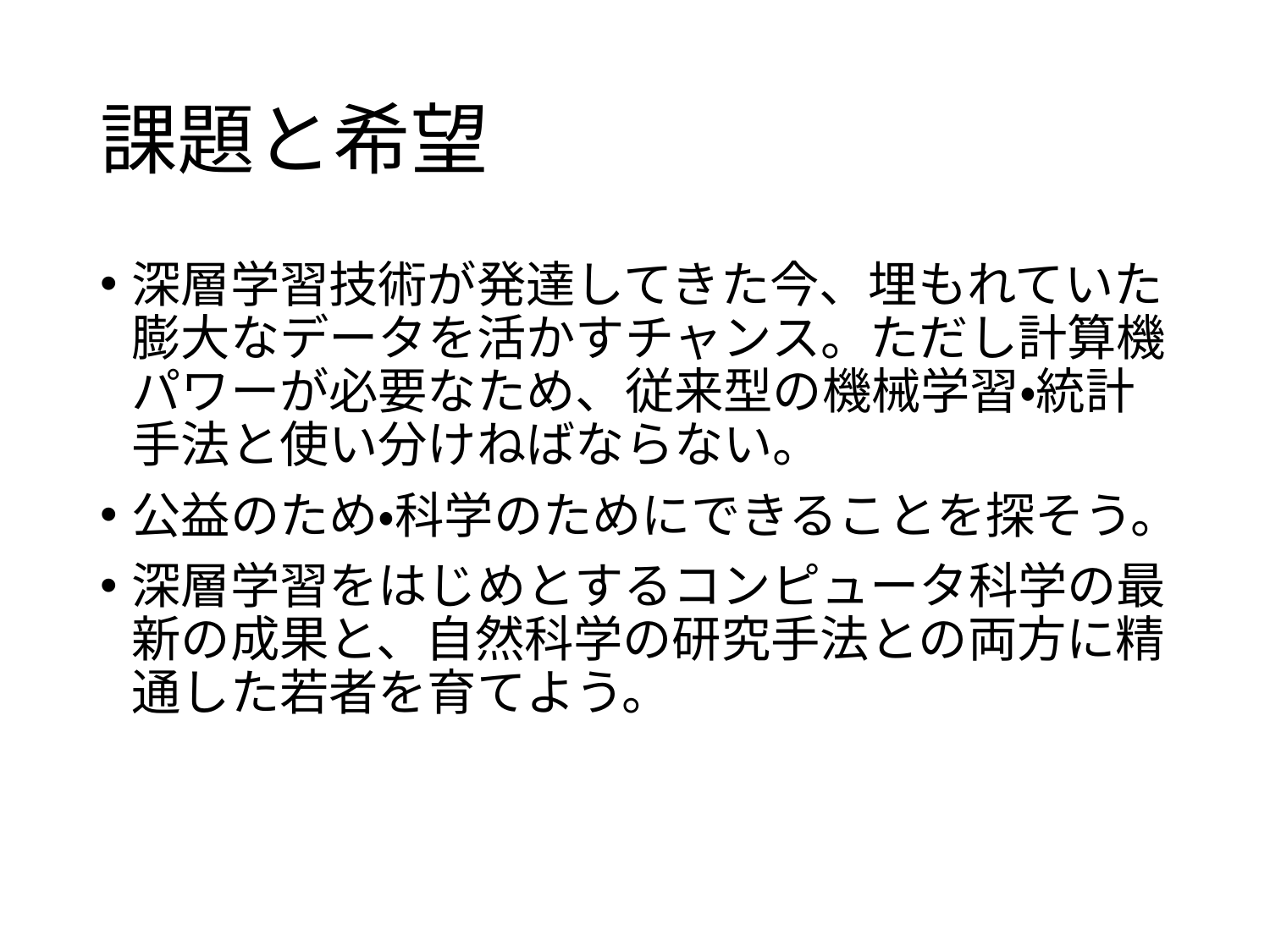

# 課題と希望
深層学習技術が発達してきた今、埋もれていた膨大なデータを活かすチャンス。ただし計算機パワーが必要なため、従来型の機械学習・統計手法と使い分けねばならない。
公益のため・科学のためにできることを探そう。
深層学習をはじめとするコンピュータ科学の最新の成果と、自然科学の研究手法との両方に精通した若者を育てよう。